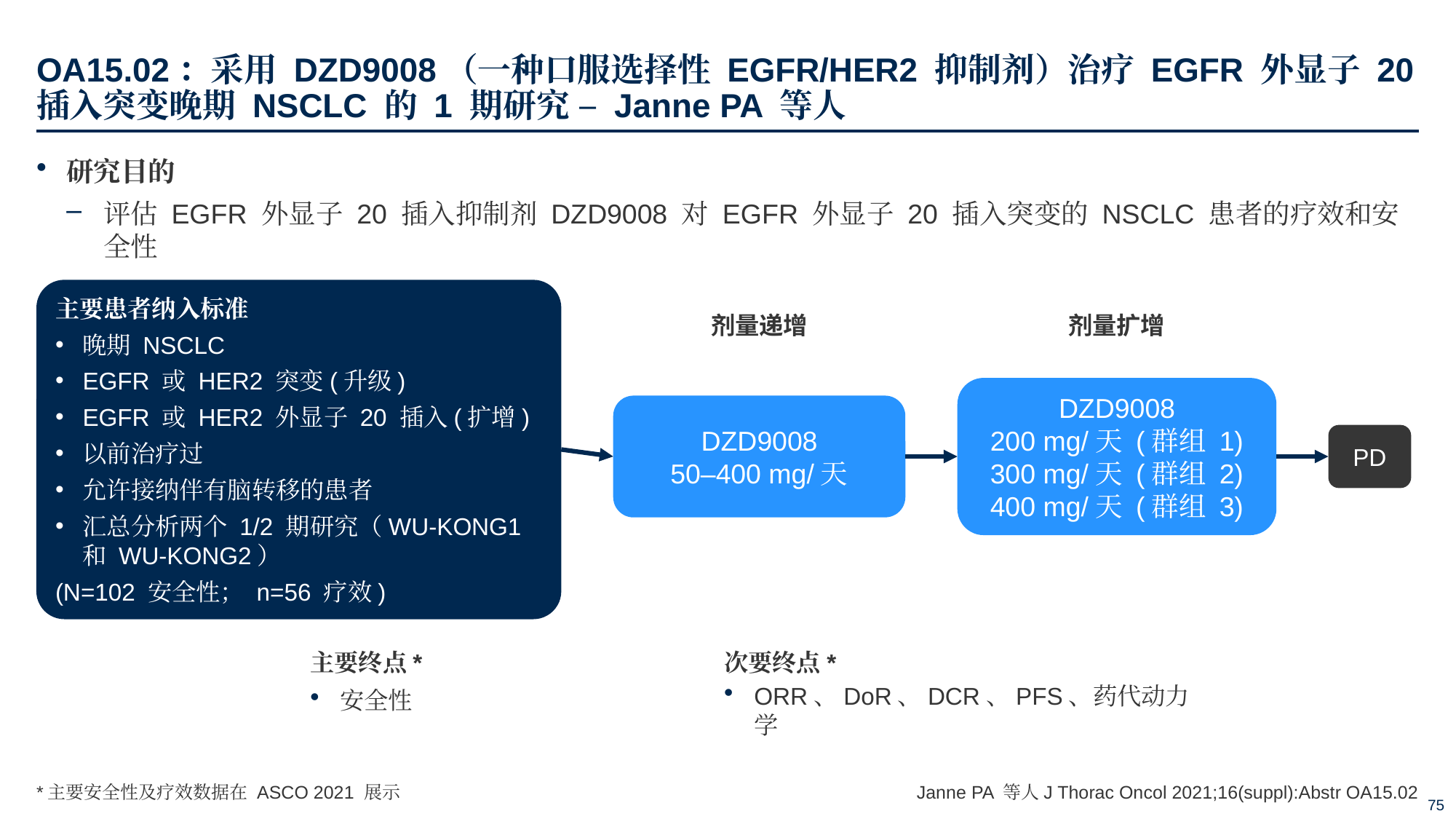

# OA15.02：采用 DZD9008（一种口服选择性 EGFR/HER2 抑制剂）治疗 EGFR 外显子 20 插入突变晚期 NSCLC 的 1 期研究 – Janne PA 等人
研究目的
评估 EGFR 外显子 20 插入抑制剂 DZD9008 对 EGFR 外显子 20 插入突变的 NSCLC 患者的疗效和安全性
主要患者纳入标准
晚期 NSCLC
EGFR 或 HER2 突变(升级)
EGFR 或 HER2 外显子 20 插入(扩增)
以前治疗过
允许接纳伴有脑转移的患者
汇总分析两个 1/2 期研究（WU-KONG1 和 WU-KONG2）
(N=102 安全性； n=56 疗效)
剂量扩增
剂量递增
DZD9008
200 mg/天 (群组 1)
300 mg/天 (群组 2)
400 mg/天 (群组 3)
DZD9008
50–400 mg/天
PD
主要终点*
安全性

次要终点*
ORR、DoR、DCR、PFS、药代动力学
*主要安全性及疗效数据在 ASCO 2021 展示
Janne PA 等人J Thorac Oncol 2021;16(suppl):Abstr OA15.02